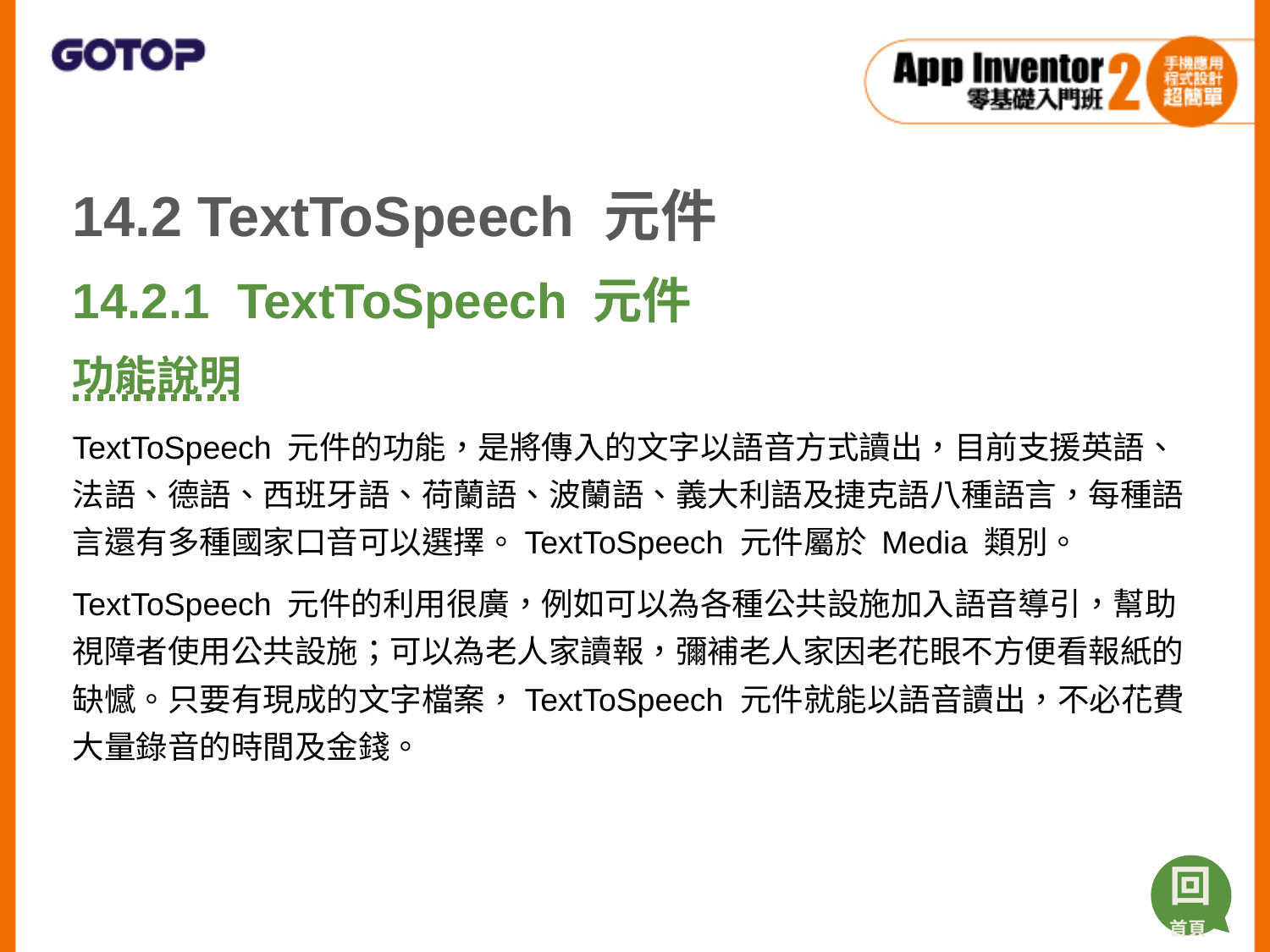

14.2 TextToSpeech 元件
14.2.1  TextToSpeech 元件
功能說明
TextToSpeech 元件的功能，是將傳入的文字以語音方式讀出，目前支援英語、法語、德語、西班牙語、荷蘭語、波蘭語、義大利語及捷克語八種語言，每種語言還有多種國家口音可以選擇。TextToSpeech 元件屬於 Media 類別。
TextToSpeech 元件的利用很廣，例如可以為各種公共設施加入語音導引，幫助視障者使用公共設施；可以為老人家讀報，彌補老人家因老花眼不方便看報紙的缺憾。只要有現成的文字檔案，TextToSpeech 元件就能以語音讀出，不必花費大量錄音的時間及金錢。
回
首頁